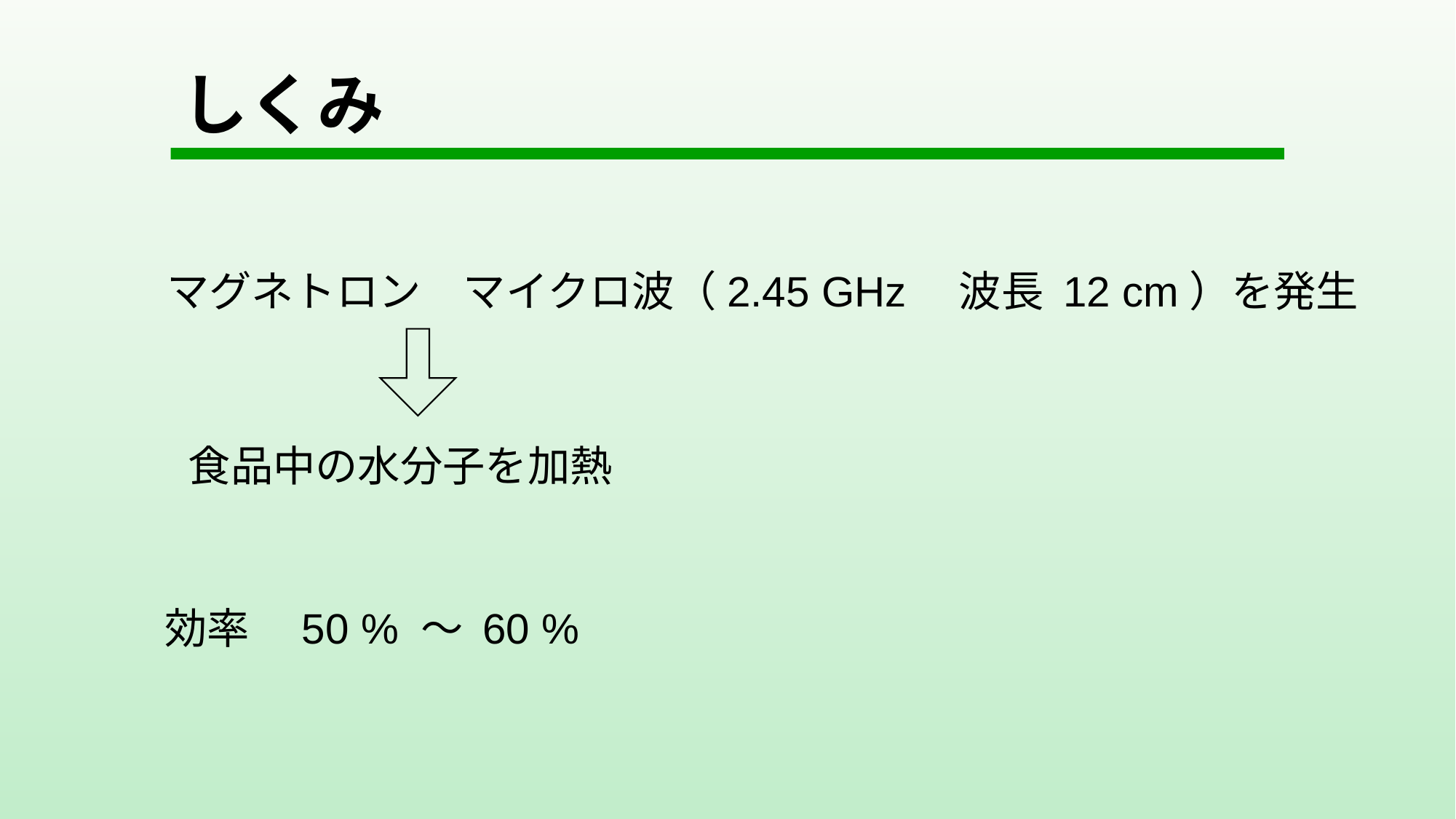

# しくみ
マグネトロン　マイクロ波（2.45 GHz　波長 12 cm）を発生

食品中の水分子を加熱
効率　50 % ～ 60 %